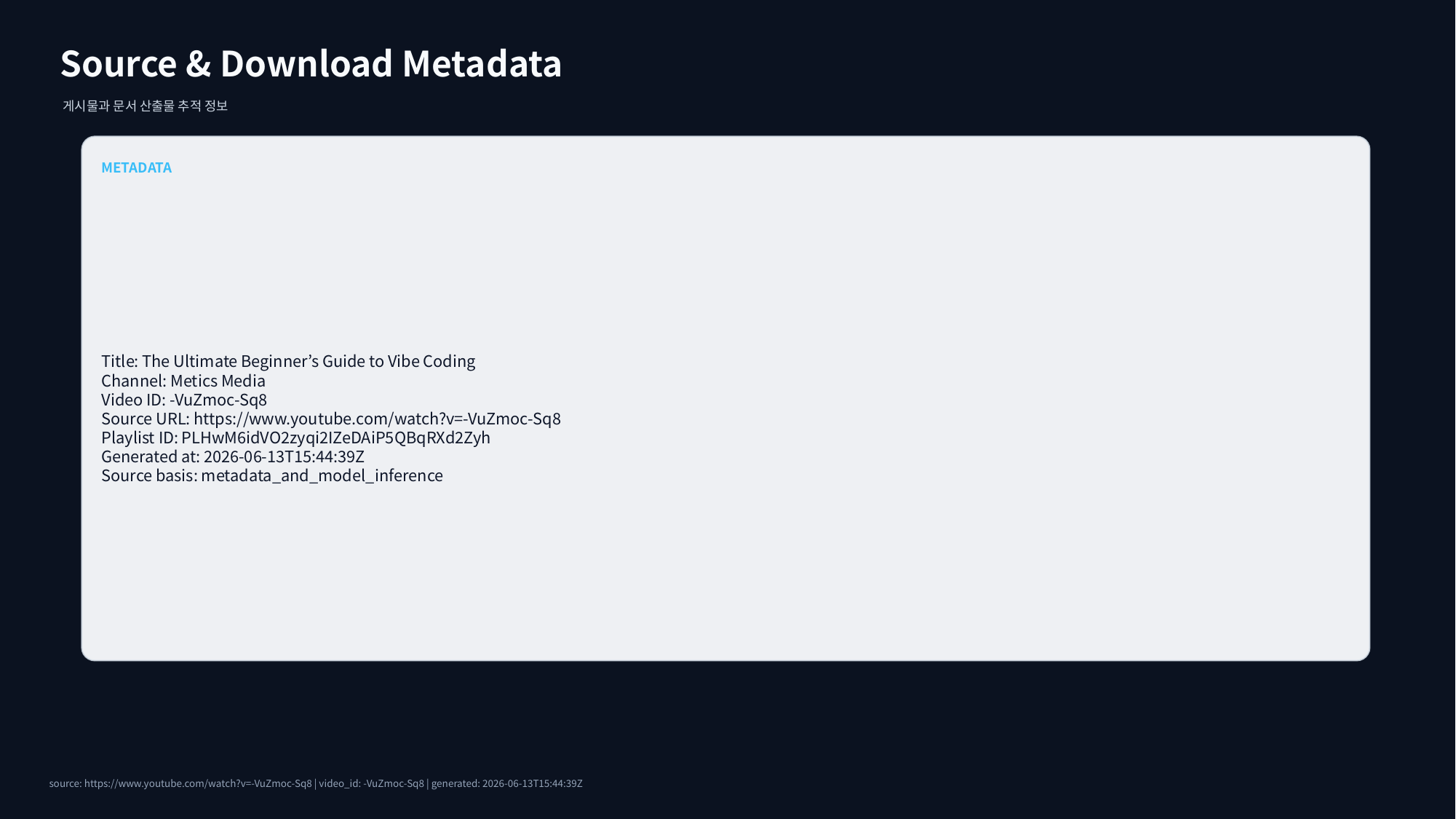

Source & Download Metadata
게시물과 문서 산출물 추적 정보

METADATA
Title: The Ultimate Beginner’s Guide to Vibe Coding
Channel: Metics Media
Video ID: -VuZmoc-Sq8
Source URL: https://www.youtube.com/watch?v=-VuZmoc-Sq8
Playlist ID: PLHwM6idVO2zyqi2IZeDAiP5QBqRXd2Zyh
Generated at: 2026-06-13T15:44:39Z
Source basis: metadata_and_model_inference
source: https://www.youtube.com/watch?v=-VuZmoc-Sq8 | video_id: -VuZmoc-Sq8 | generated: 2026-06-13T15:44:39Z